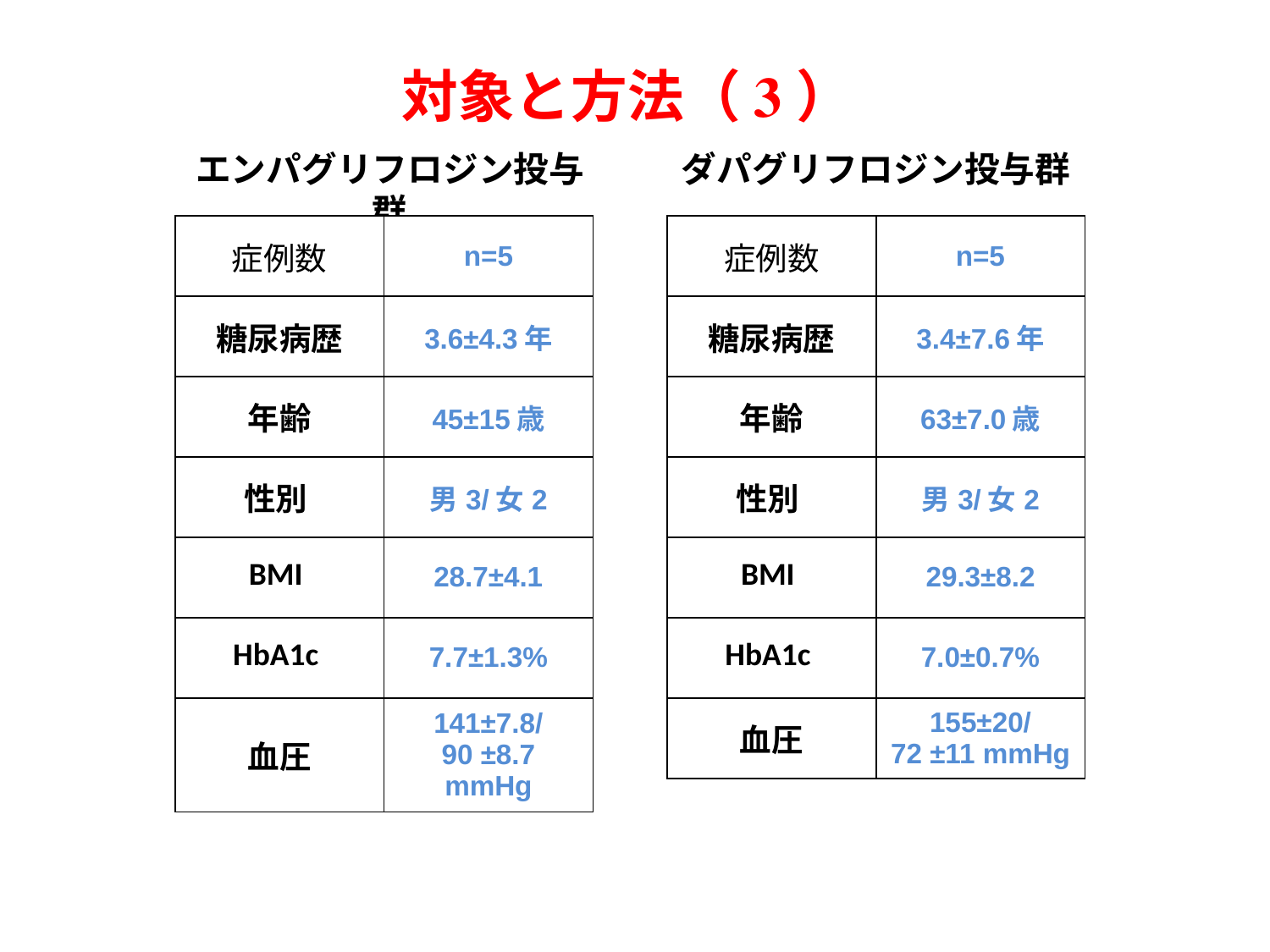

対象と方法（3）
ダパグリフロジン投与群
エンパグリフロジン投与群
| 症例数 | n=5 |
| --- | --- |
| 糖尿病歴 | 3.6±4.3年 |
| 年齢 | 45±15歳 |
| 性別 | 男3/女2 |
| BMI | 28.7±4.1 |
| HbA1c | 7.7±1.3% |
| 血圧 | 141±7.8/ 90 ±8.7 mmHg |
| 症例数 | n=5 |
| --- | --- |
| 糖尿病歴 | 3.4±7.6年 |
| 年齢 | 63±7.0歳 |
| 性別 | 男3/女2 |
| BMI | 29.3±8.2 |
| HbA1c | 7.0±0.7% |
| 血圧 | 155±20/ 72 ±11 mmHg |